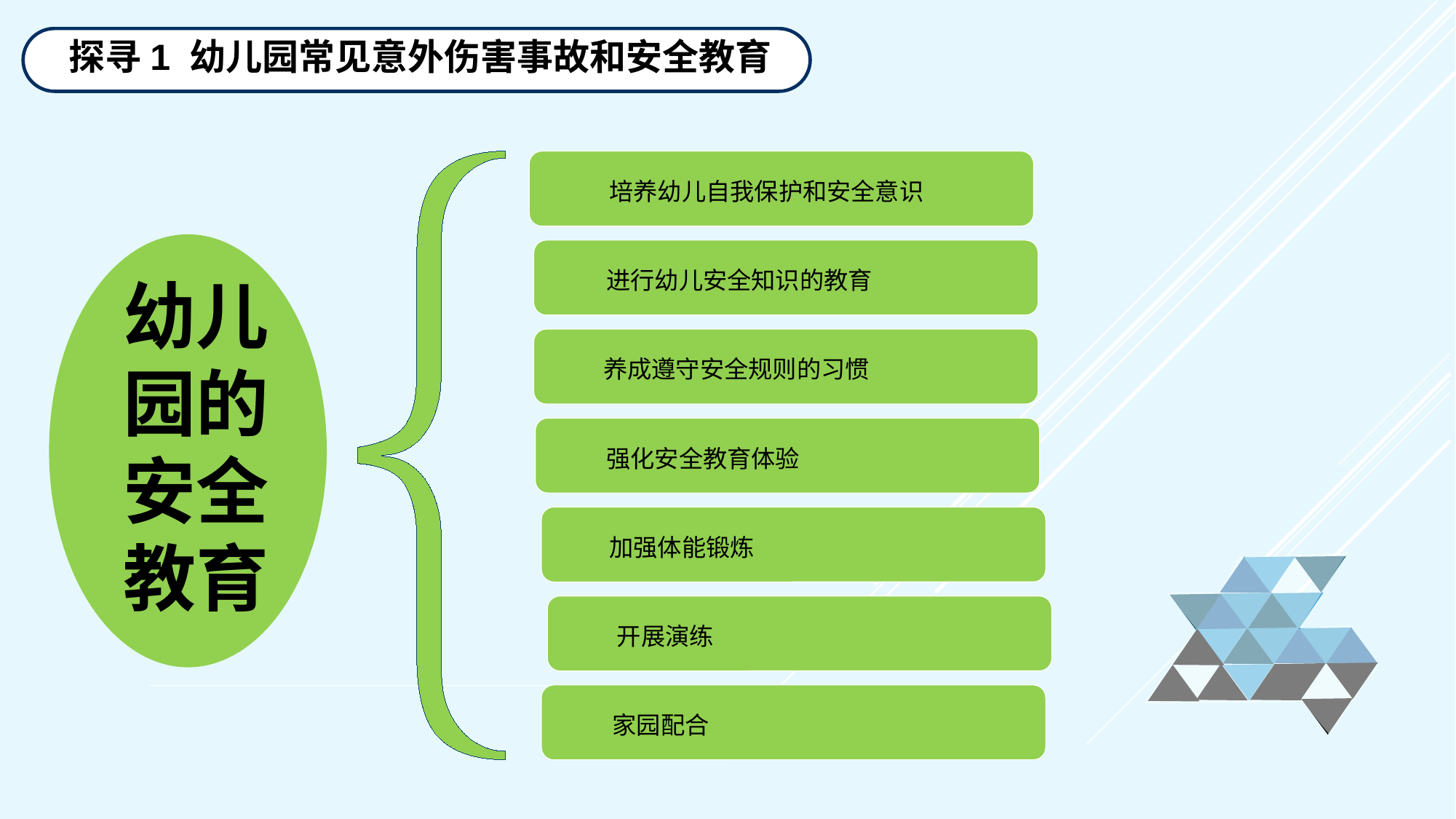

探寻1 幼儿园常见意外伤害事故和安全教育

培养幼儿自我保护和安全意识

进行幼儿安全知识的教育
幼儿园的安全教育

养成遵守安全规则的习惯

强化安全教育体验

加强体能锻炼

开展演练

家园配合
延迟符